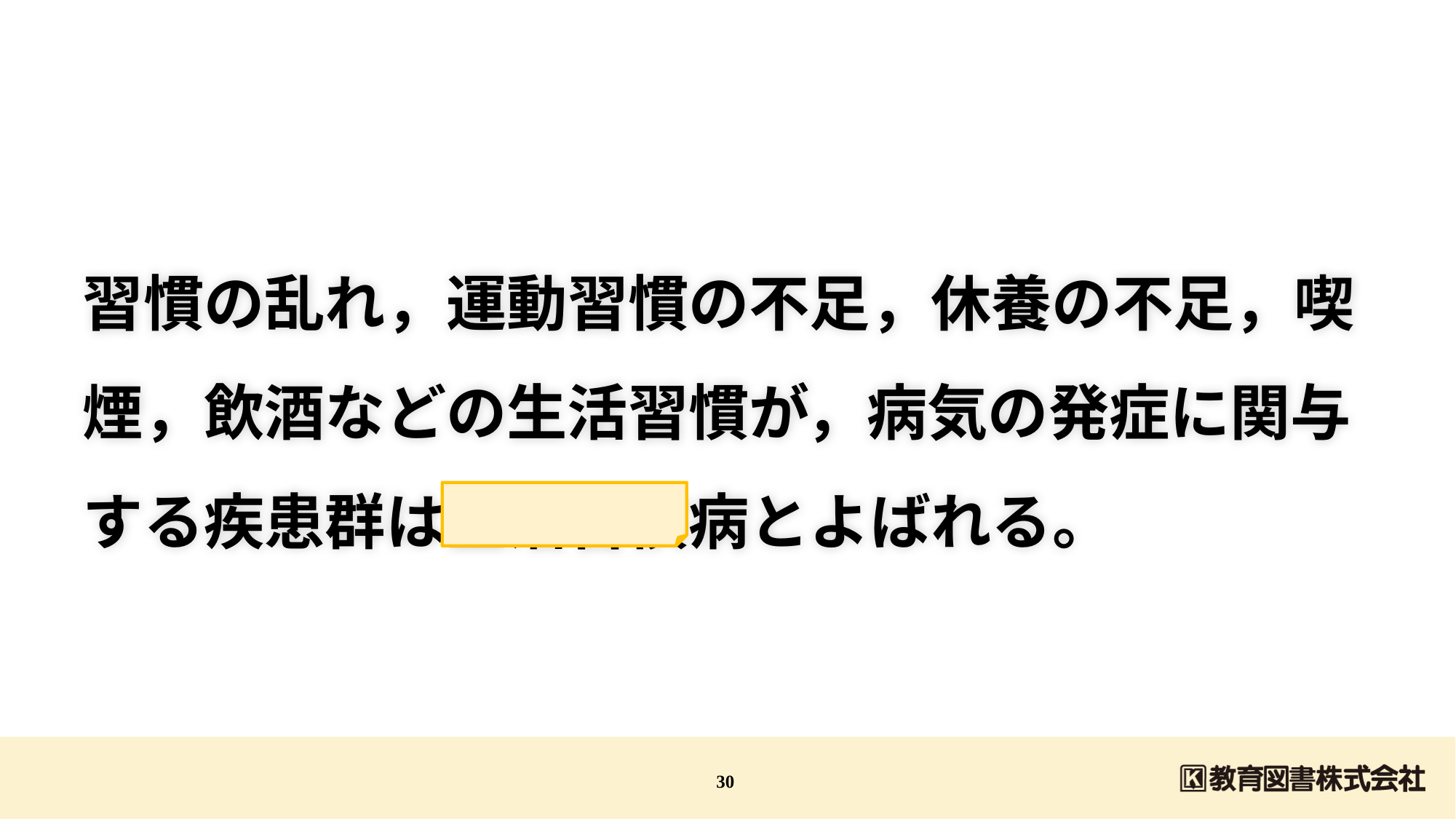

習慣の乱れ，運動習慣の不足，休養の不足，喫煙，飲酒などの生活習慣が，病気の発症に関与する疾患群は生活習慣病とよばれる。

30